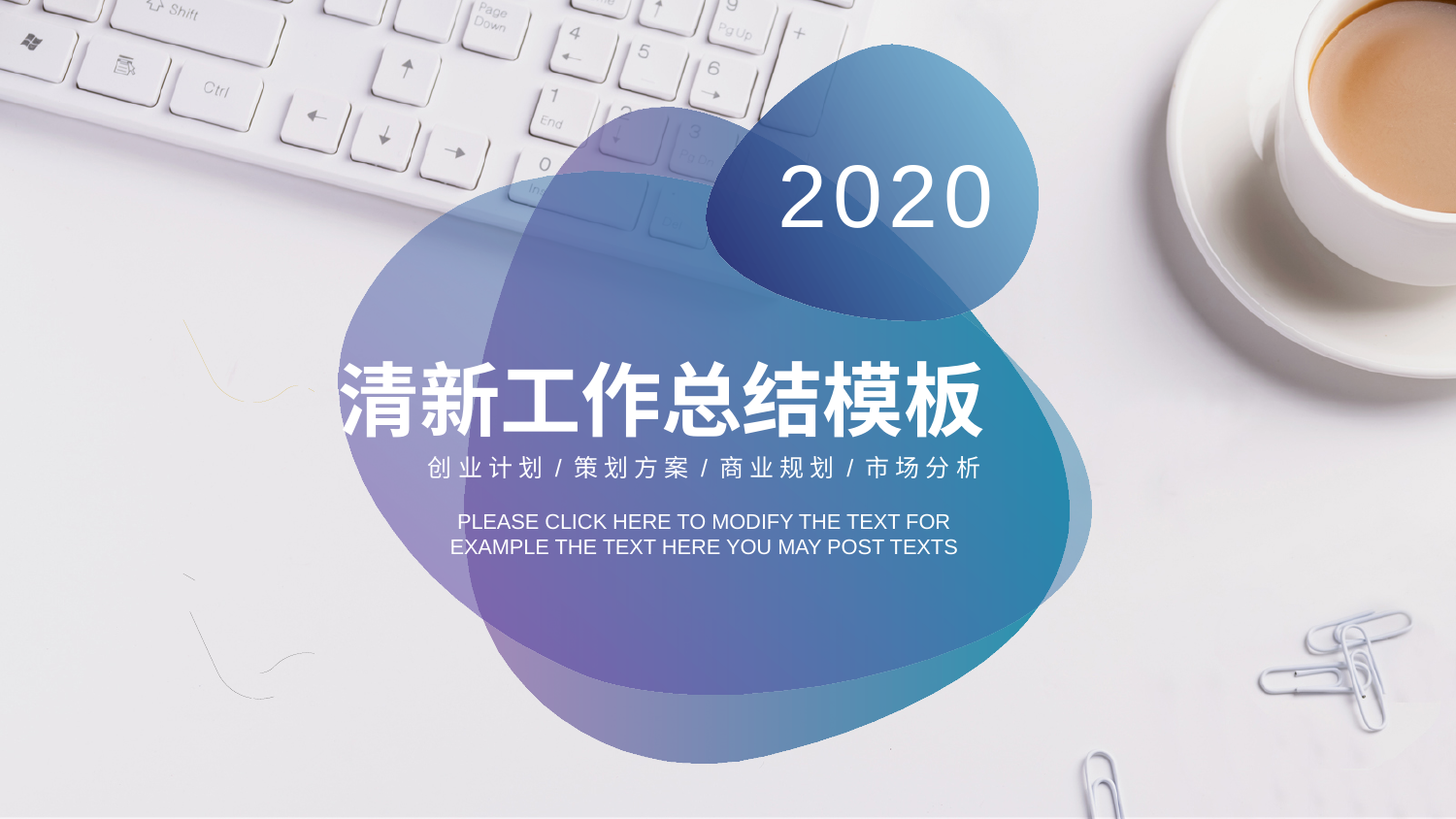

2020

清新工作总结模板
创业计划/策划方案/商业规划/市场分析
PLEASE CLICK HERE TO MODIFY THE TEXT FOR EXAMPLE THE TEXT HERE YOU MAY POST TEXTS